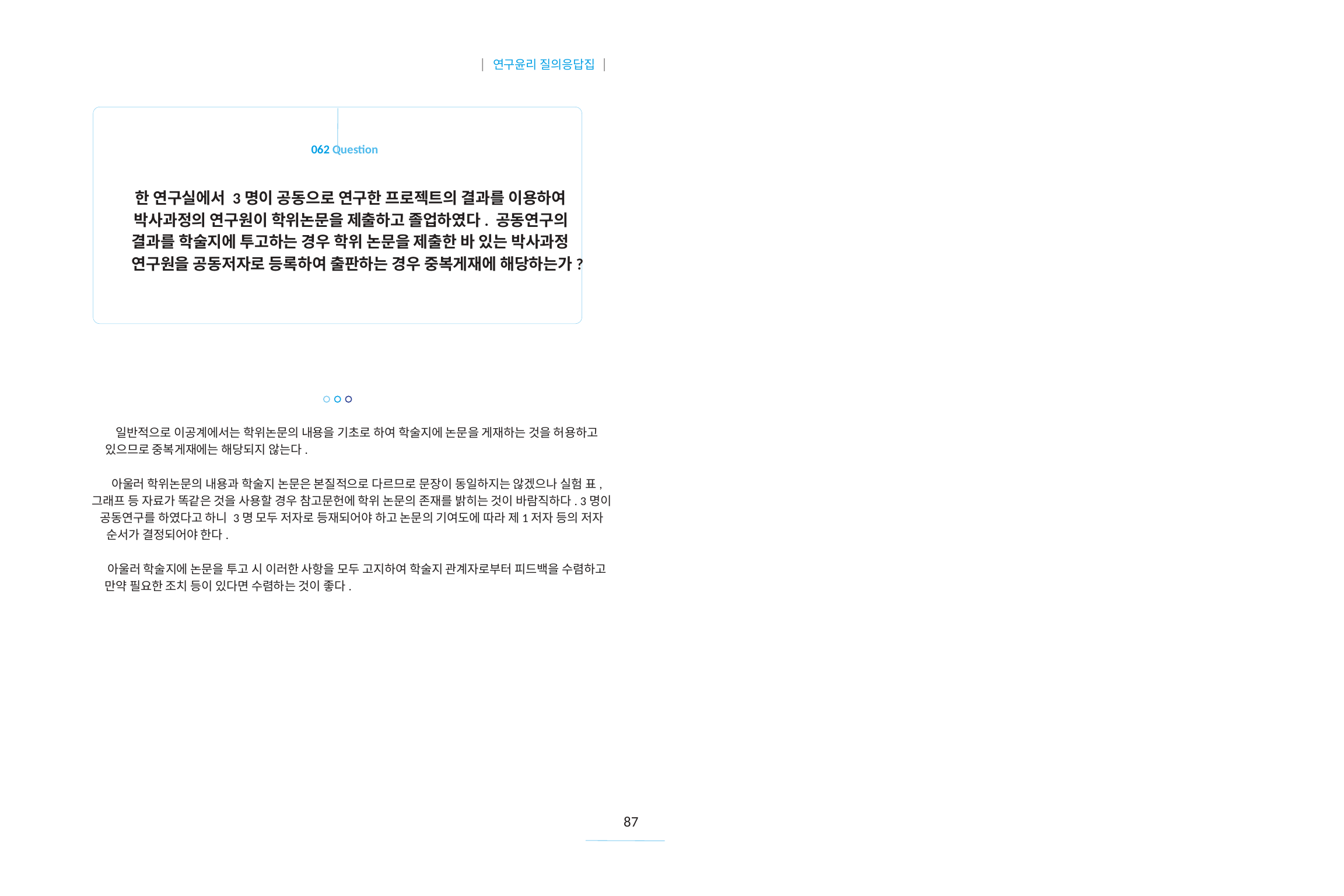

| 연구윤리 질의응답집 |

062 Question

한 연구실에서 3명이 공동으로 연구한 프로젝트의 결과를 이용하여
박사과정의 연구원이 학위논문을 제출하고 졸업하였다. 공동연구의
결과를 학술지에 투고하는 경우 학위 논문을 제출한 바 있는 박사과정
연구원을 공동저자로 등록하여 출판하는 경우 중복게재에 해당하는가?

일반적으로 이공계에서는 학위논문의 내용을 기초로 하여 학술지에 논문을 게재하는 것을 허용하고
있으므로 중복게재에는 해당되지 않는다.
아울러 학위논문의 내용과 학술지 논문은 본질적으로 다르므로 문장이 동일하지는 않겠으나 실험 표,
그래프 등 자료가 똑같은 것을 사용할 경우 참고문헌에 학위 논문의 존재를 밝히는 것이 바람직하다. 3명이
공동연구를 하였다고 하니 3명 모두 저자로 등재되어야 하고 논문의 기여도에 따라 제1저자 등의 저자
순서가 결정되어야 한다.
아울러 학술지에 논문을 투고 시 이러한 사항을 모두 고지하여 학술지 관계자로부터 피드백을 수렴하고
만약 필요한 조치 등이 있다면 수렴하는 것이 좋다.
87